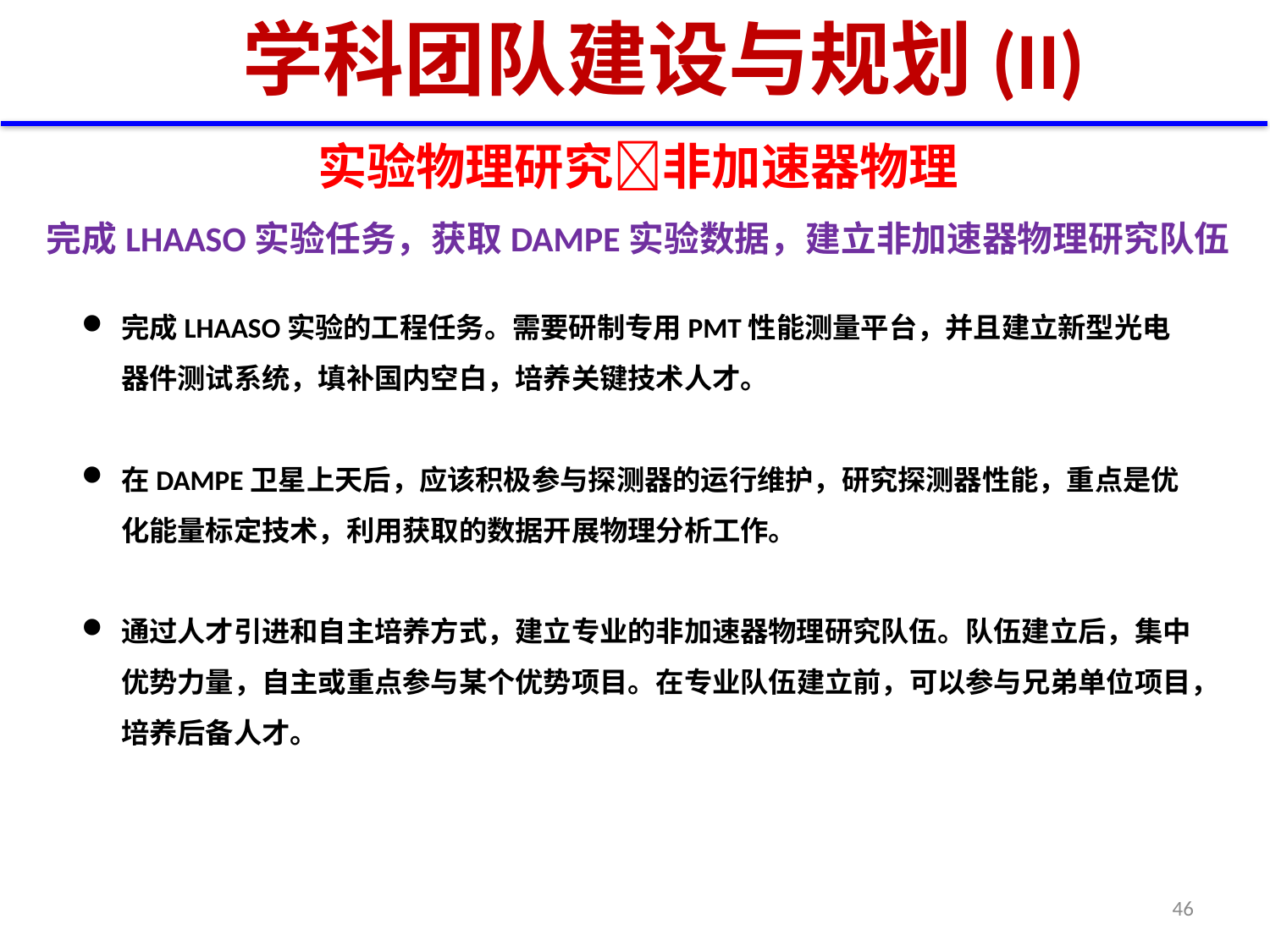

# 学科团队建设与规划(II)
实验物理研究−非加速器物理
完成LHAASO实验任务，获取DAMPE实验数据，建立非加速器物理研究队伍
完成LHAASO实验的工程任务。需要研制专用PMT性能测量平台，并且建立新型光电器件测试系统，填补国内空白，培养关键技术人才。

在DAMPE卫星上天后，应该积极参与探测器的运行维护，研究探测器性能，重点是优化能量标定技术，利用获取的数据开展物理分析工作。

通过人才引进和自主培养方式，建立专业的非加速器物理研究队伍。队伍建立后，集中优势力量，自主或重点参与某个优势项目。在专业队伍建立前，可以参与兄弟单位项目，培养后备人才。
46